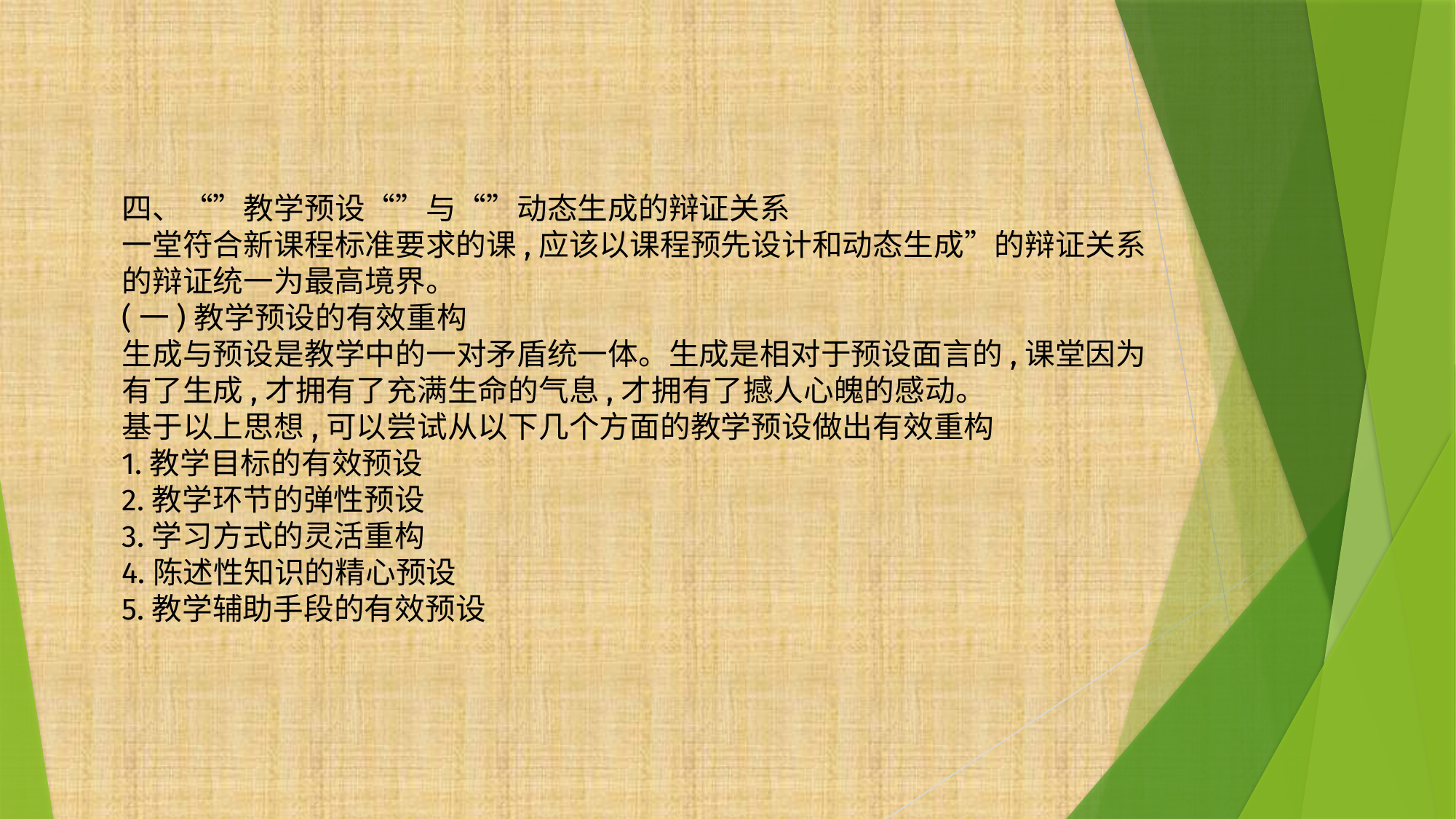

四、“”教学预设“”与“”动态生成的辩证关系
一堂符合新课程标准要求的课,应该以课程预先设计和动态生成”的辩证关系的辩证统一为最高境界。
(一)教学预设的有效重构
生成与预设是教学中的一对矛盾统一体。生成是相对于预设面言的,课堂因为有了生成,才拥有了充满生命的气息,才拥有了撼人心魄的感动。
基于以上思想,可以尝试从以下几个方面的教学预设做出有效重构
1.教学目标的有效预设
2.教学环节的弹性预设
3.学习方式的灵活重构
4.陈述性知识的精心预设
5.教学辅助手段的有效预设